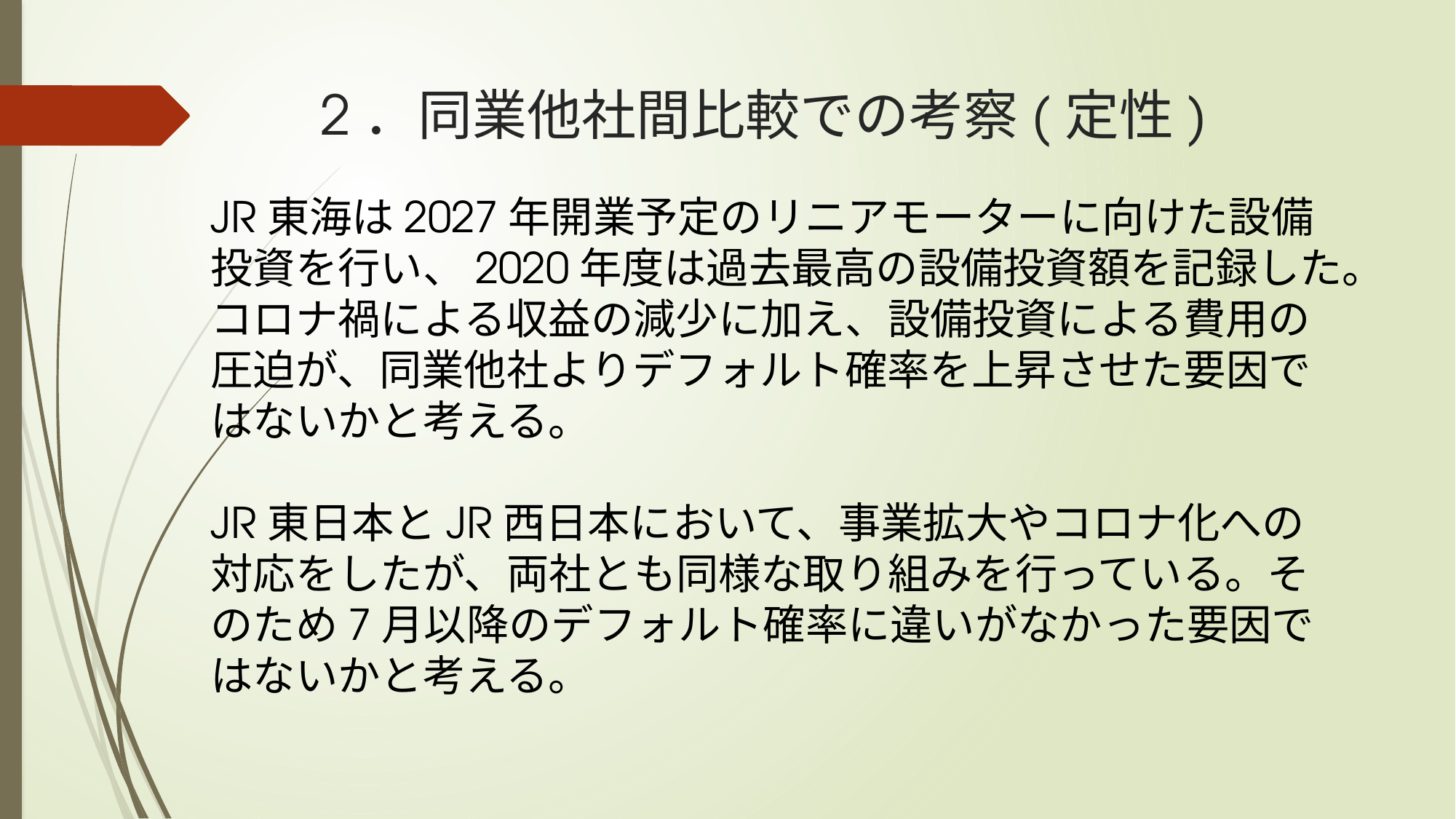

# 2．同業他社間比較での考察(定性)
JR東海は2027年開業予定のリニアモーターに向けた設備投資を行い、2020年度は過去最高の設備投資額を記録した。コロナ禍による収益の減少に加え、設備投資による費用の圧迫が、同業他社よりデフォルト確率を上昇させた要因ではないかと考える。

JR東日本とJR西日本において、事業拡大やコロナ化への対応をしたが、両社とも同様な取り組みを行っている。そのため7月以降のデフォルト確率に違いがなかった要因ではないかと考える。